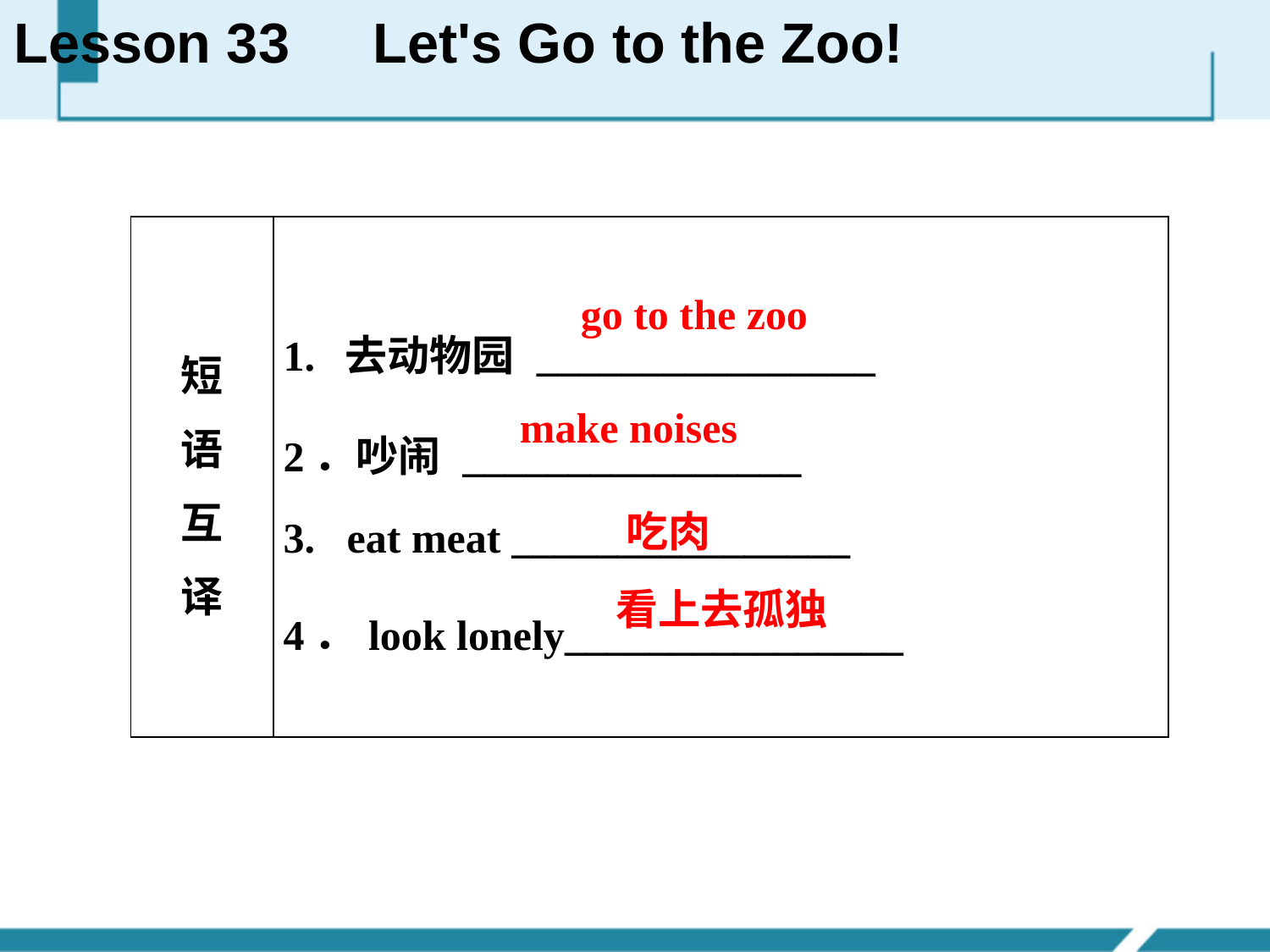

Lesson 33　Let's Go to the Zoo!
| 短 语 互 译 | 1. 去动物园 \_\_\_\_\_\_\_\_\_\_\_\_\_\_\_\_ 2．吵闹 \_\_\_\_\_\_\_\_\_\_\_\_\_\_\_\_ 3. eat meat \_\_\_\_\_\_\_\_\_\_\_\_\_\_\_\_ 4．look lonely\_\_\_\_\_\_\_\_\_\_\_\_\_\_\_\_ |
| --- | --- |
go to the zoo
make noises

吃肉
看上去孤独